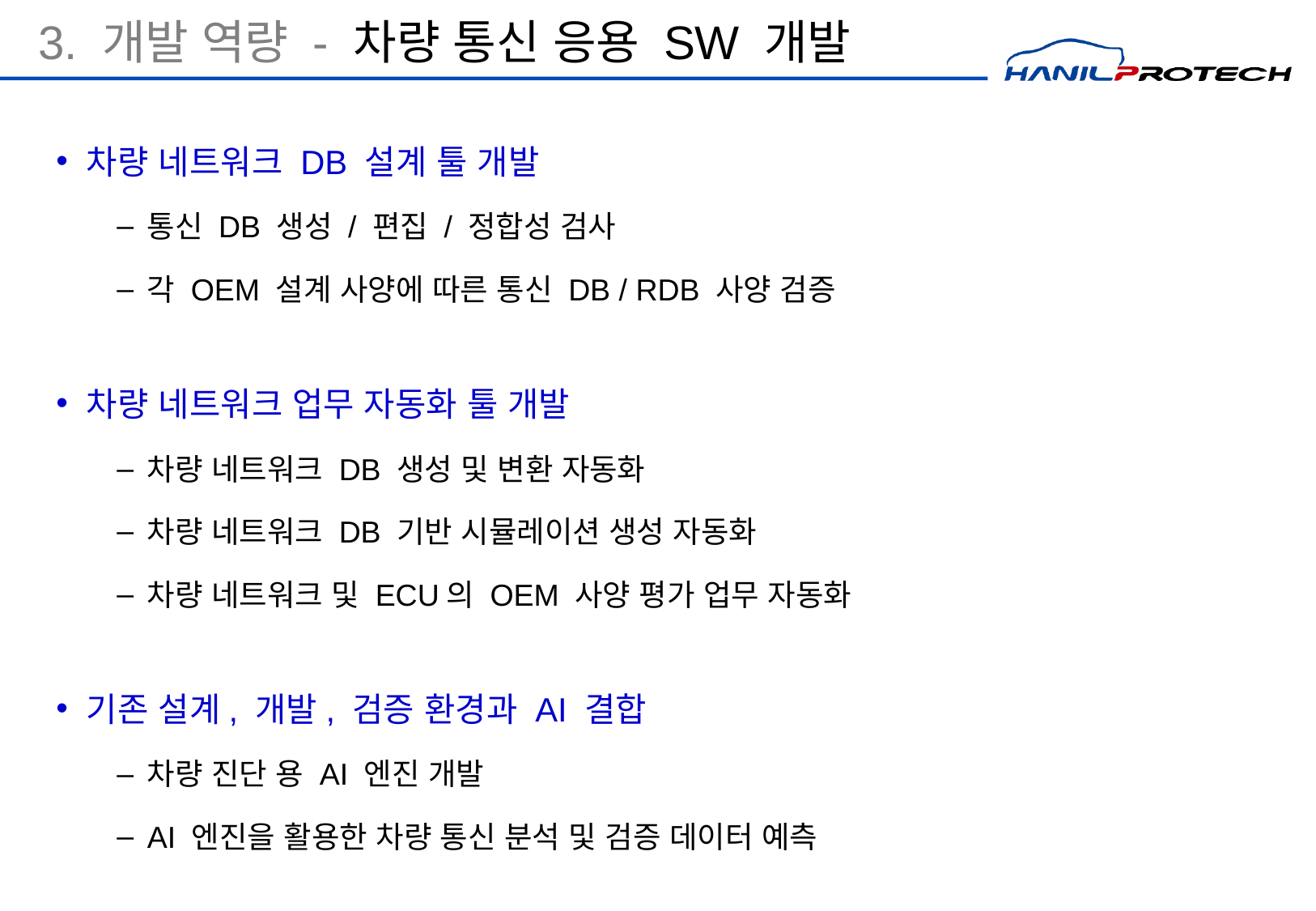

# 3. 개발 역량 - 차량 통신 응용 SW 개발
차량 네트워크 DB 설계 툴 개발
통신 DB 생성 / 편집 / 정합성 검사
각 OEM 설계 사양에 따른 통신 DB / RDB 사양 검증

차량 네트워크 업무 자동화 툴 개발
차량 네트워크 DB 생성 및 변환 자동화
차량 네트워크 DB 기반 시뮬레이션 생성 자동화
차량 네트워크 및 ECU의 OEM 사양 평가 업무 자동화

기존 설계, 개발, 검증 환경과 AI 결합
차량 진단 용 AI 엔진 개발
AI 엔진을 활용한 차량 통신 분석 및 검증 데이터 예측